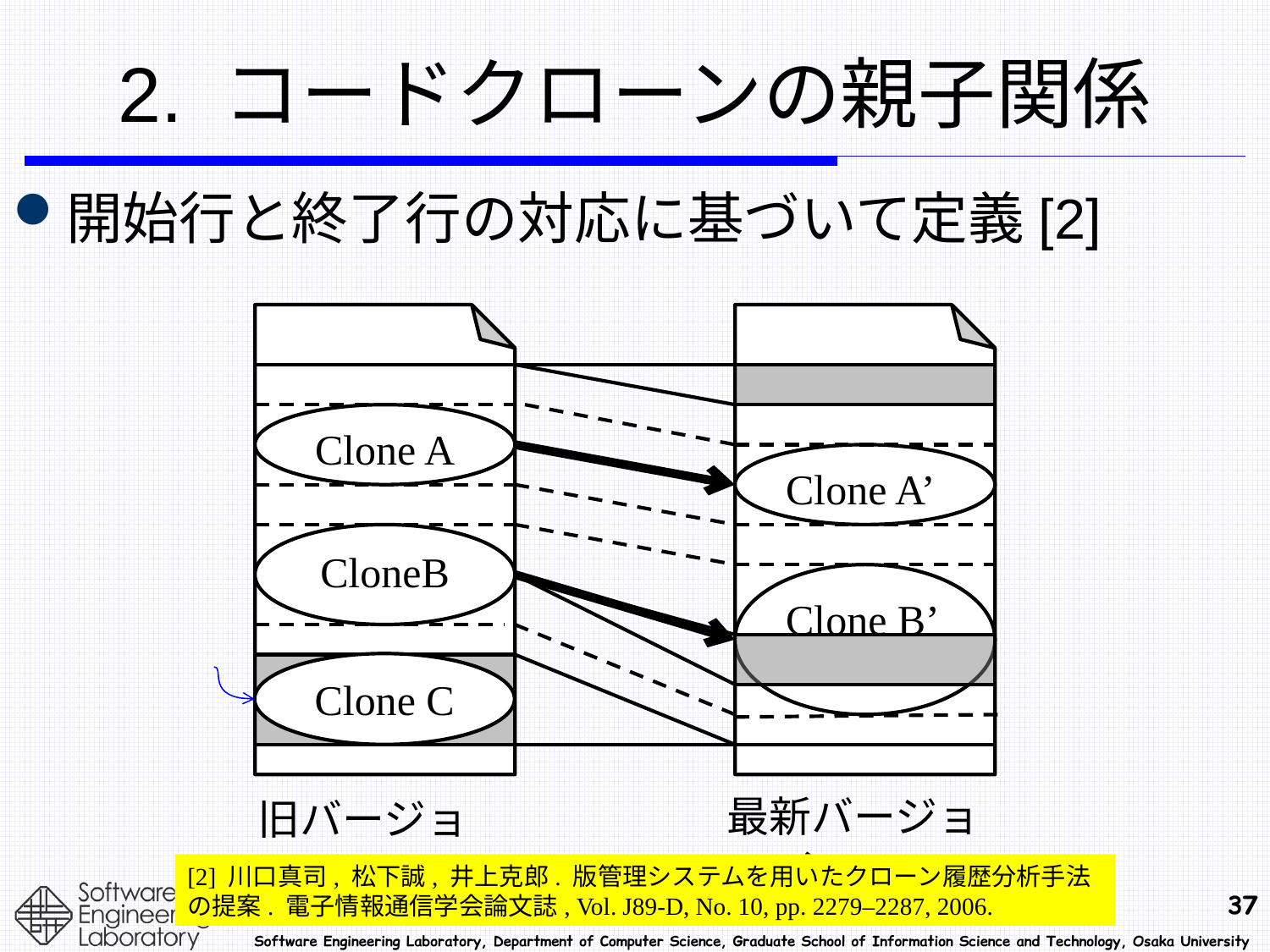

# 2. コードクローンの親子関係
開始行と終了行の対応に基づいて定義[2]

Clone A
Clone A’
CloneB
Clone B’

Clone C

最新バージョン
旧バージョン
[2] 川口真司, 松下誠, 井上克郎. 版管理システムを用いたクローン履歴分析手法の提案. 電子情報通信学会論文誌, Vol. J89-D, No. 10, pp. 2279–2287, 2006.